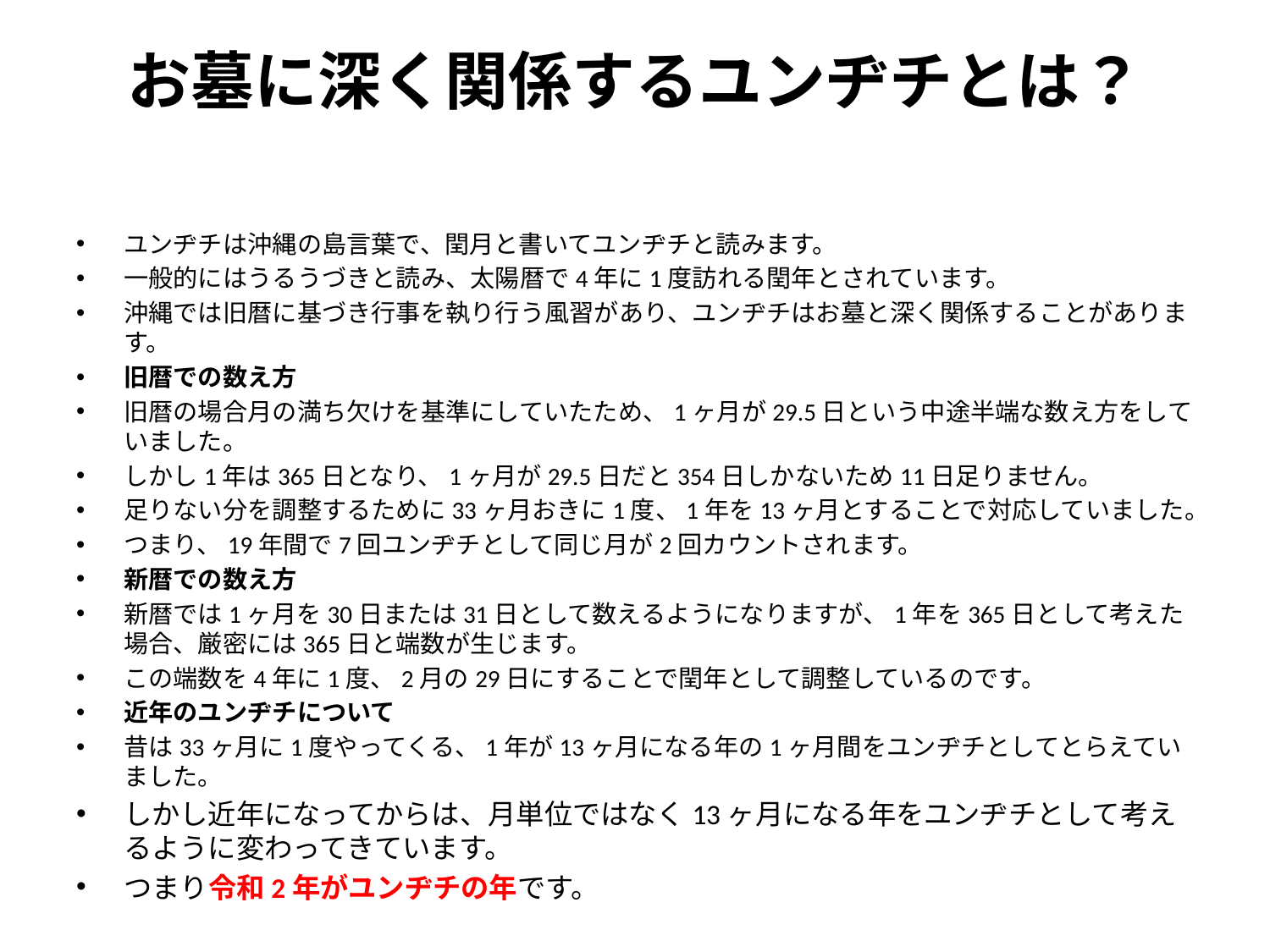

# お墓に深く関係するユンヂチとは？
ユンヂチは沖縄の島言葉で、閏月と書いてユンヂチと読みます。
一般的にはうるうづきと読み、太陽暦で4年に1度訪れる閏年とされています。
沖縄では旧暦に基づき行事を執り行う風習があり、ユンヂチはお墓と深く関係することがあります。
旧暦での数え方
旧暦の場合月の満ち欠けを基準にしていたため、1ヶ月が29.5日という中途半端な数え方をしていました。
しかし1年は365日となり、1ヶ月が29.5日だと354日しかないため11日足りません。
足りない分を調整するために33ヶ月おきに1度、1年を13ヶ月とすることで対応していました。
つまり、19年間で7回ユンヂチとして同じ月が2回カウントされます。
新暦での数え方
新暦では1ヶ月を30日または31日として数えるようになりますが、1年を365日として考えた場合、厳密には365日と端数が生じます。
この端数を4年に1度、2月の29日にすることで閏年として調整しているのです。
近年のユンヂチについて
昔は33ヶ月に1度やってくる、1年が13ヶ月になる年の1ヶ月間をユンヂチとしてとらえていました。
しかし近年になってからは、月単位ではなく13ヶ月になる年をユンヂチとして考えるように変わってきています。
つまり令和2年がユンヂチの年です。